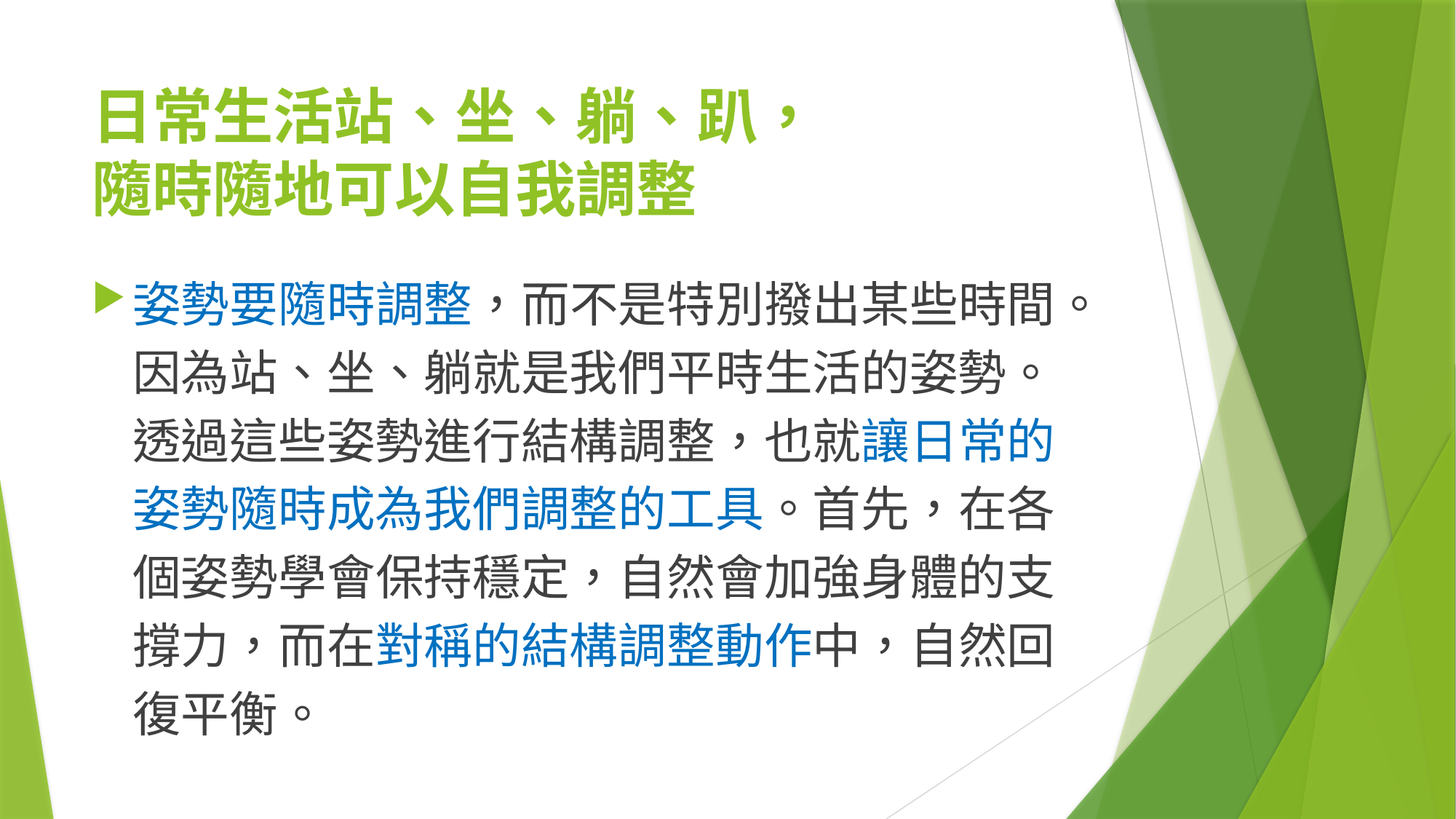

# 日常生活站、坐、躺、趴， 隨時隨地可以自我調整
姿勢要隨時調整，而不是特別撥出某些時間。因為站、坐、躺就是我們平時生活的姿勢。透過這些姿勢進行結構調整，也就讓日常的姿勢隨時成為我們調整的工具。首先，在各個姿勢學會保持穩定，自然會加強身體的支撐力，而在對稱的結構調整動作中，自然回復平衡。